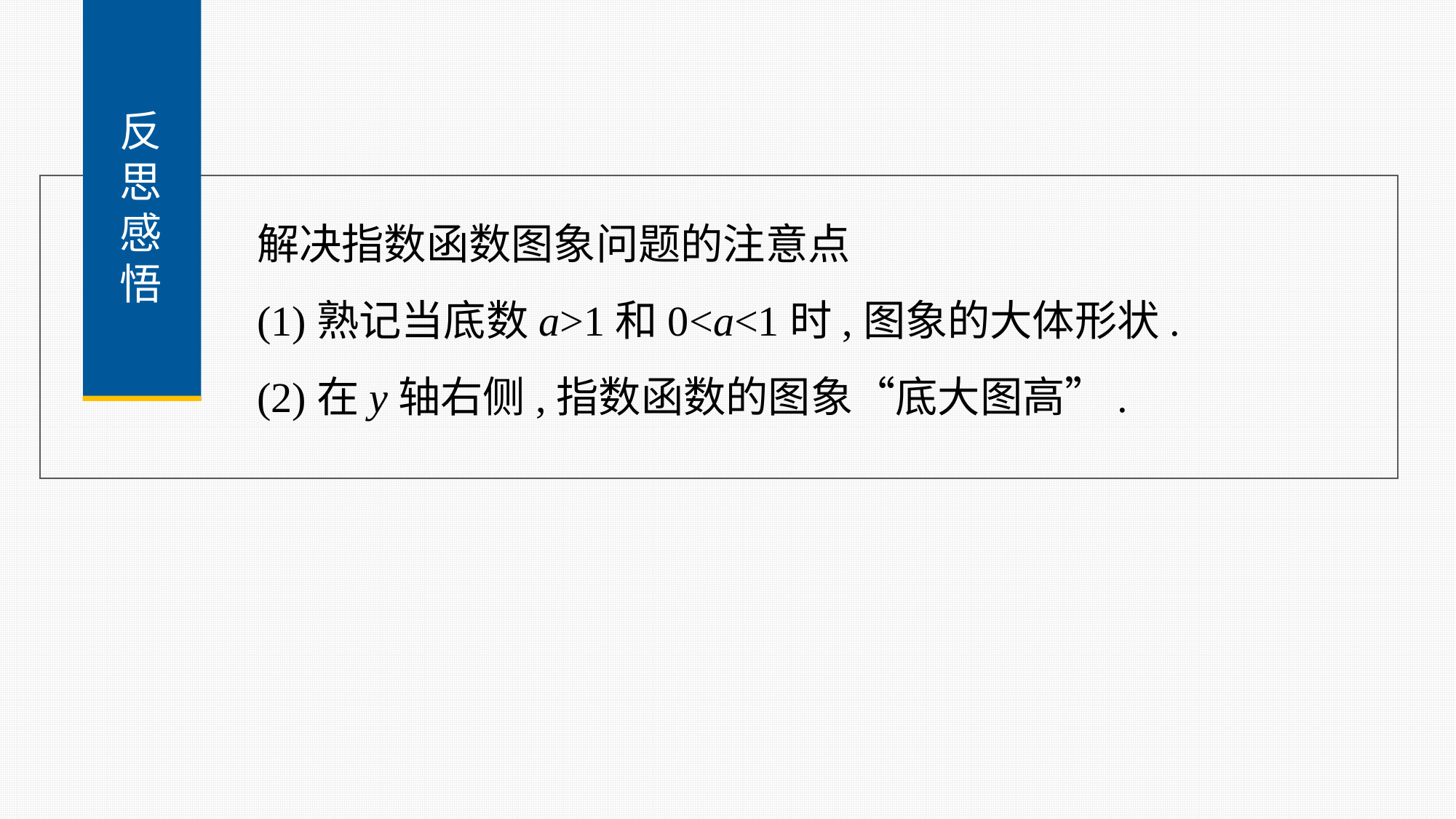

反
思
感
悟

解决指数函数图象问题的注意点
(1)熟记当底数a>1和0<a<1时,图象的大体形状.
(2)在y轴右侧,指数函数的图象“底大图高”.